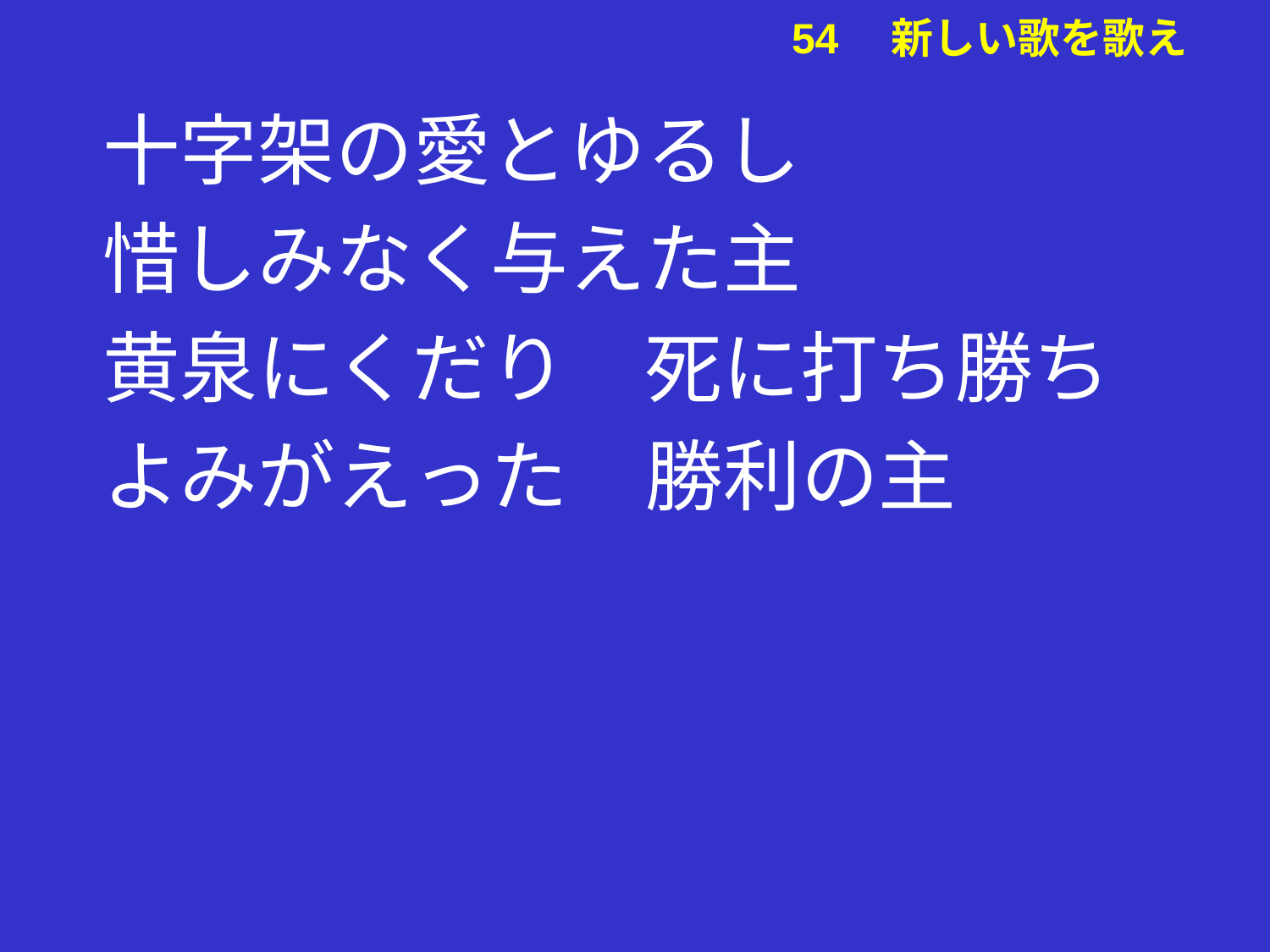

十字架の愛とゆるし
惜しみなく与えた主
黄泉にくだり　死に打ち勝ち
よみがえった　勝利の主

# 54　新しい歌を歌え